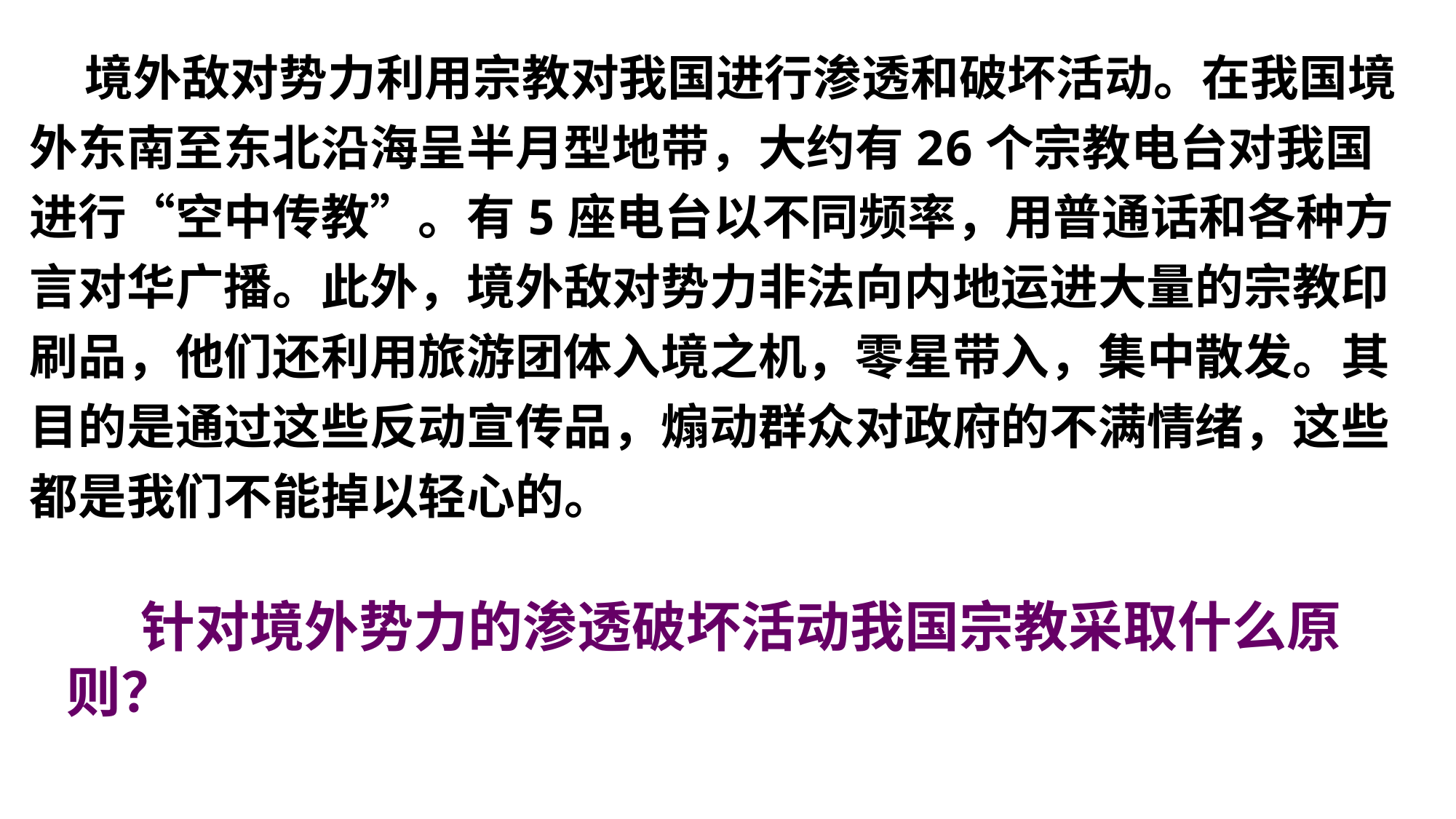

境外敌对势力利用宗教对我国进行渗透和破坏活动。在我国境外东南至东北沿海呈半月型地带，大约有26个宗教电台对我国进行“空中传教”。有5座电台以不同频率，用普通话和各种方言对华广播。此外，境外敌对势力非法向内地运进大量的宗教印刷品，他们还利用旅游团体入境之机，零星带入，集中散发。其目的是通过这些反动宣传品，煽动群众对政府的不满情绪，这些都是我们不能掉以轻心的。
     针对境外势力的渗透破坏活动我国宗教采取什么原则？